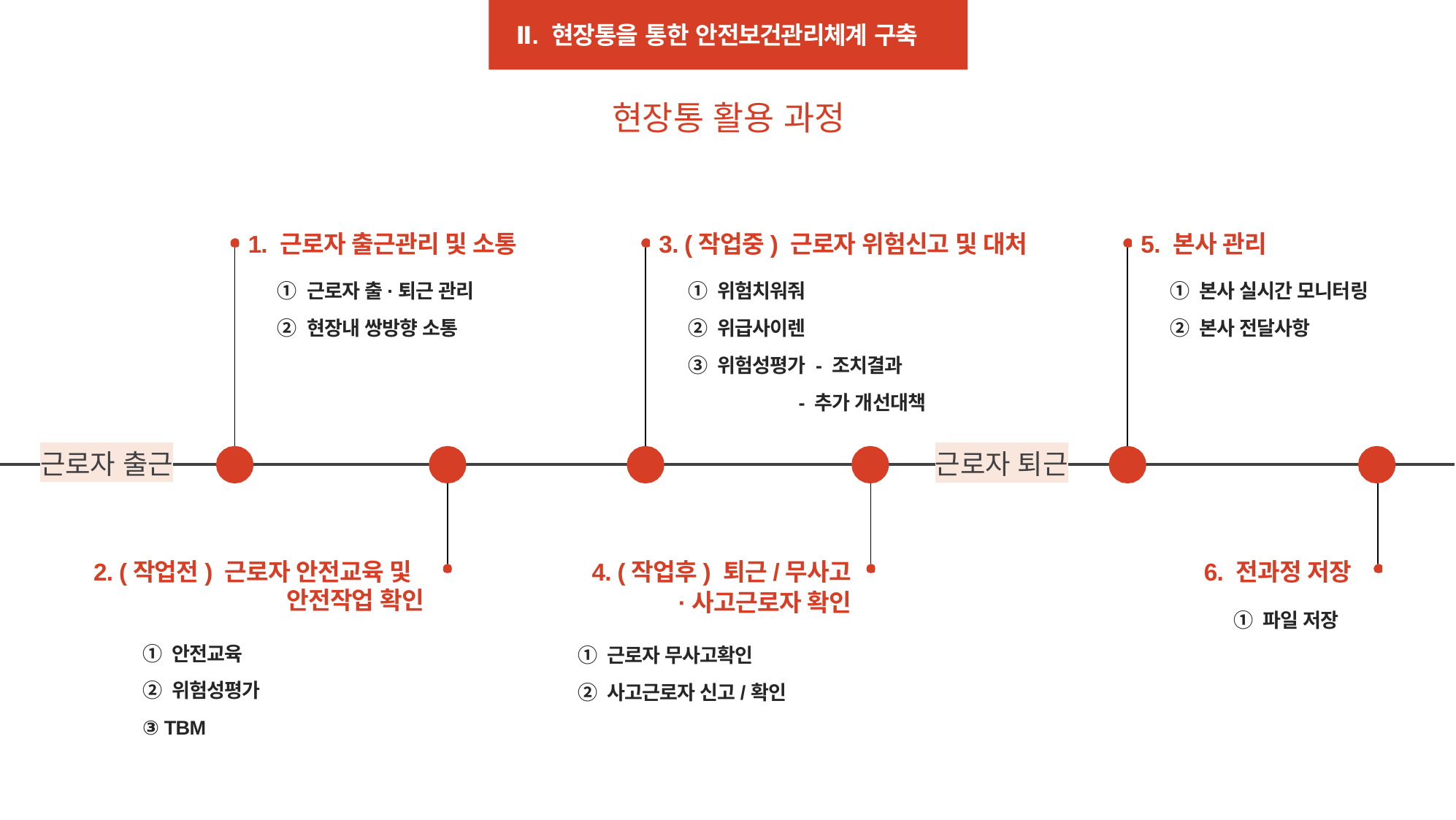

Ⅱ. 현장통을 통한 안전보건관리체계 구축
현장통 활용 과정
3. (작업중) 근로자 위험신고 및 대처
① 위험치워줘
② 위급사이렌
③ 위험성평가 - 조치결과
                      - 추가 개선대책

5. 본사 관리
① 본사 실시간 모니터링
② 본사 전달사항

1. 근로자 출근관리 및 소통
① 근로자 출·퇴근 관리
② 현장내 쌍방향 소통

근로자 출근
근로자 퇴근

2. (작업전) 근로자 안전교육 및      안전작업 확인
① 안전교육
② 위험성평가
③ TBM

4. (작업후) 퇴근/무사고
·사고근로자 확인
① 근로자 무사고확인
② 사고근로자 신고/확인

6. 전과정 저장
① 파일 저장